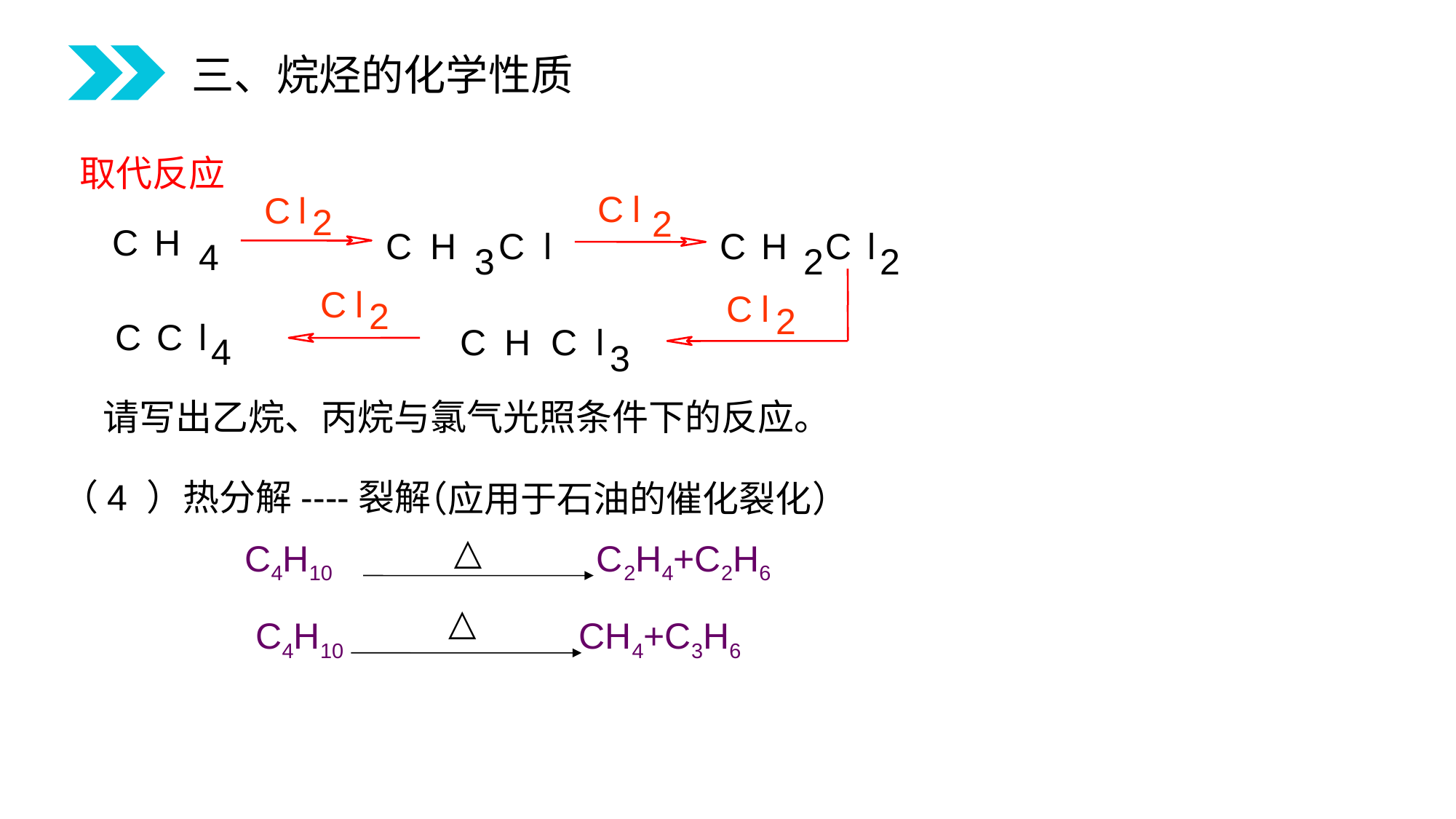

三、烷烃的化学性质
取代反应
C
l
C
l

2
2
C
H
C
H
C
l
C
H
C
l
4

3
2
2

C
l
C
l
2
2

C
C
l
C
H
C
l
4

3

请写出乙烷、丙烷与氯气光照条件下的反应。
（4 ）热分解----裂解
△
C4H10                          C2H4+C2H6

△
C4H10                              CH4+C3H6

（应用于石油的催化裂化）